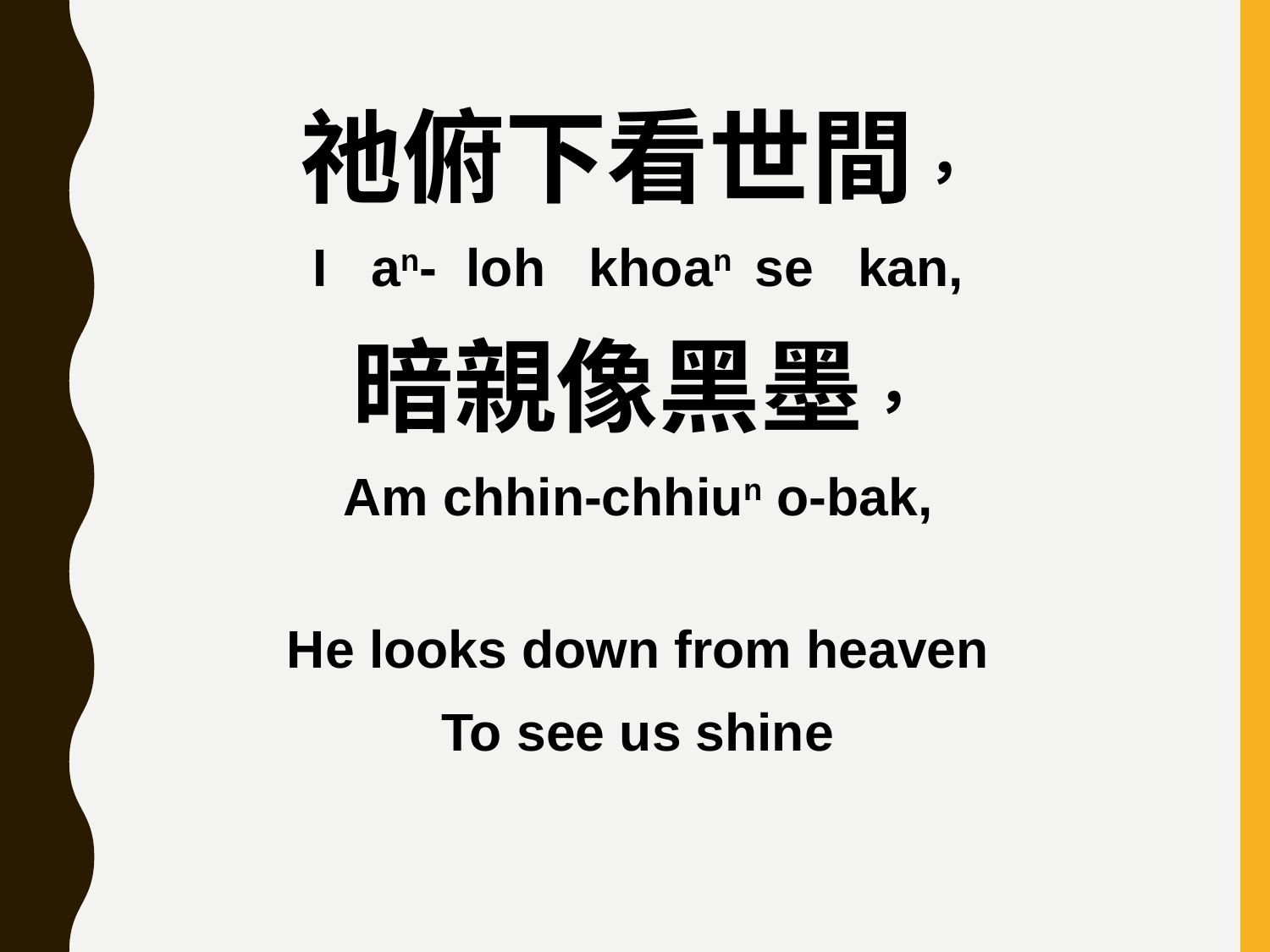

祂俯下看世間，
I   an-  loh   khoan  se   kan,
暗親像黑墨，
Am chhin-chhiun o-bak,

He looks down from heaven
To see us shine